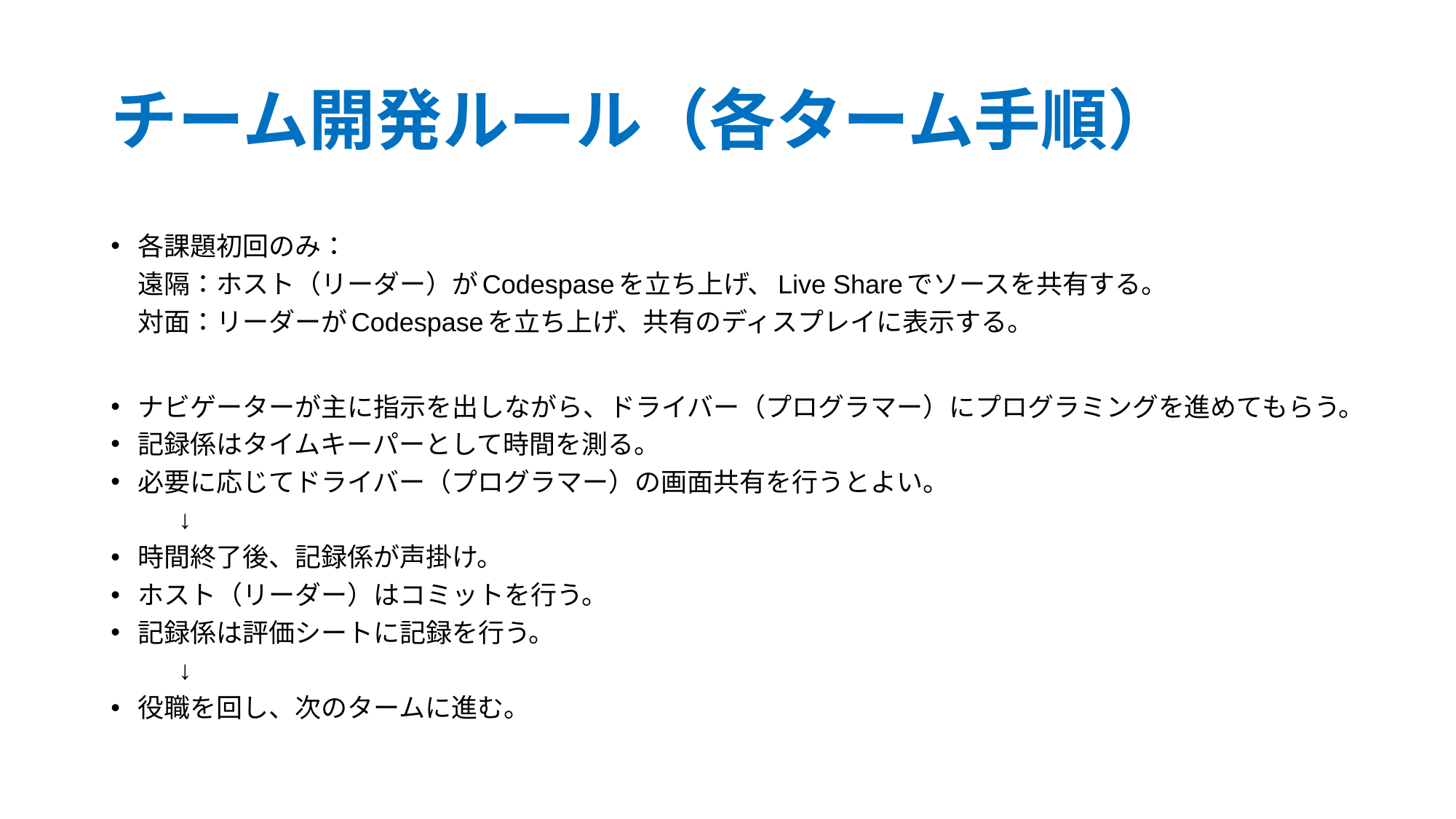

# チーム開発ルール（各ターム手順）
各課題初回のみ：
遠隔：ホスト（リーダー）がCodespaseを立ち上げ、Live Shareでソースを共有する。
対面：リーダーがCodespaseを立ち上げ、共有のディスプレイに表示する。

ナビゲーターが主に指示を出しながら、ドライバー（プログラマー）にプログラミングを進めてもらう。
記録係はタイムキーパーとして時間を測る。
必要に応じてドライバー（プログラマー）の画面共有を行うとよい。
	↓
時間終了後、記録係が声掛け。
ホスト（リーダー）はコミットを行う。
記録係は評価シートに記録を行う。
	↓
役職を回し、次のタームに進む。​